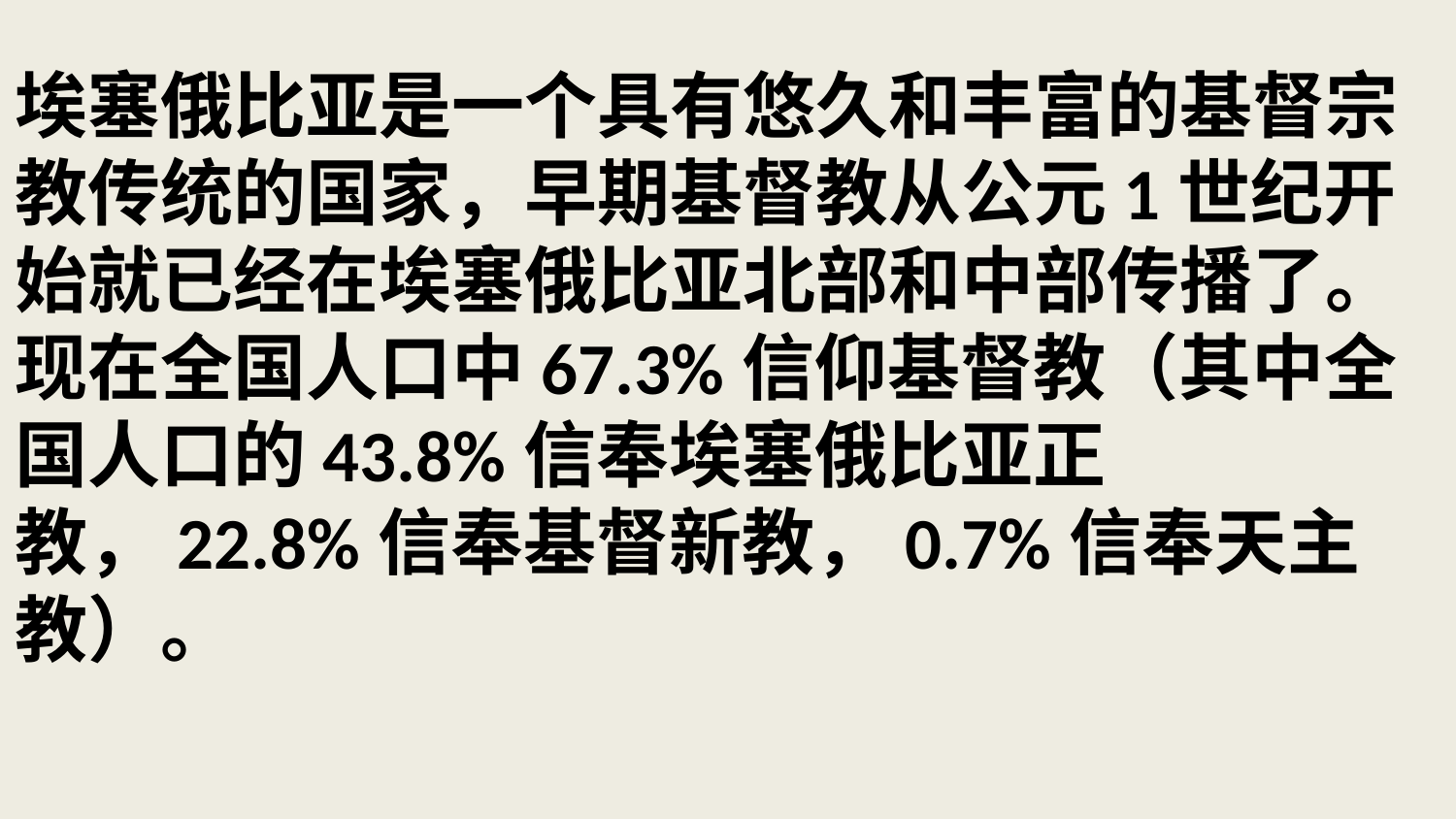

# 埃塞俄比亚是一个具有悠久和丰富的基督宗教传统的国家，早期基督教从公元1世纪开始就已经在埃塞俄比亚北部和中部传播了。现在全国人口中67.3%信仰基督教（其中全国人口的43.8%信奉埃塞俄比亚正教，22.8%信奉基督新教，0.7%信奉天主教）。